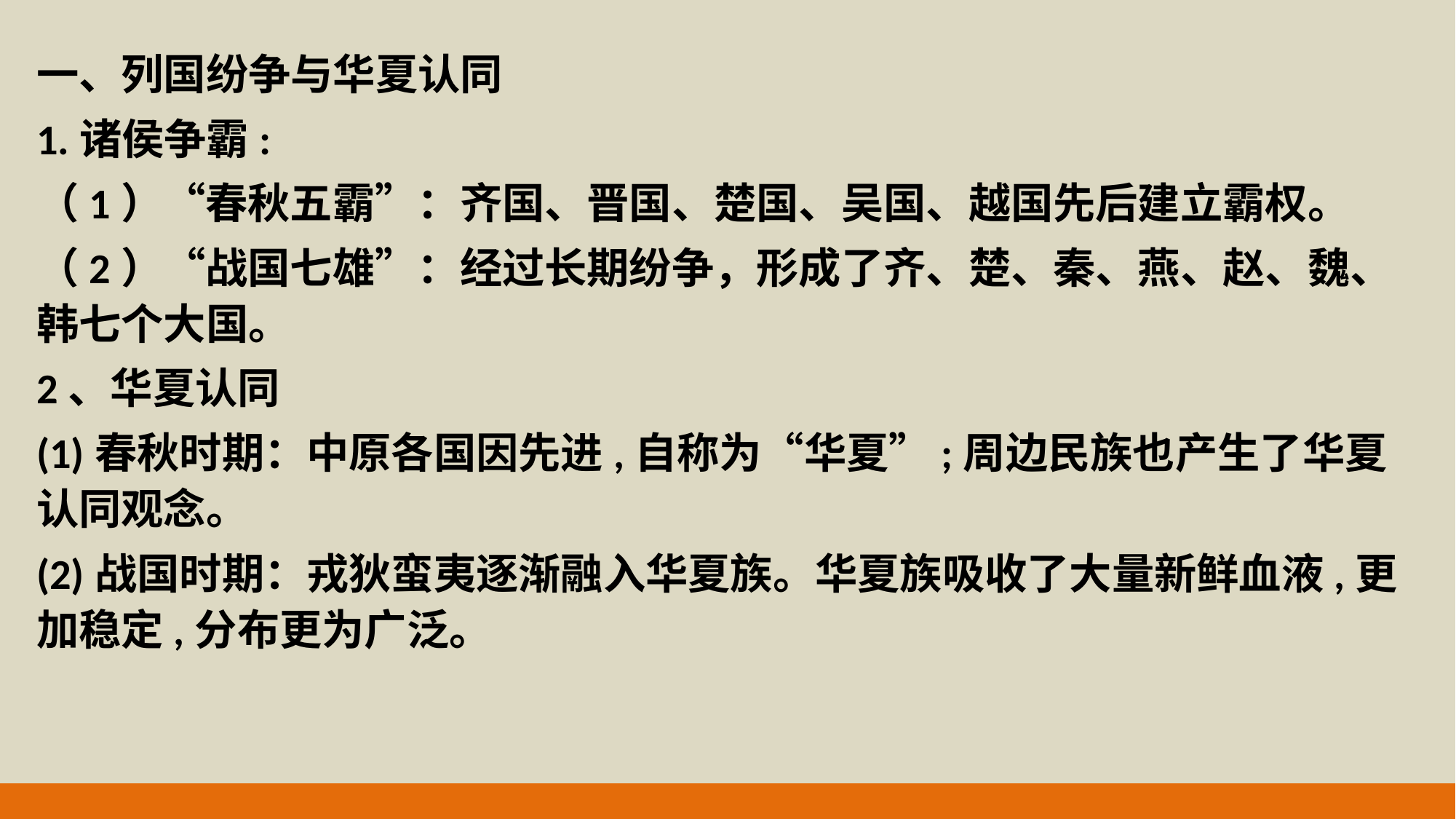

一、列国纷争与华夏认同
1.诸侯争霸:
（1）“春秋五霸”：齐国、晋国、楚国、吴国、越国先后建立霸权。
（2）“战国七雄”：经过长期纷争，形成了齐、楚、秦、燕、赵、魏、韩七个大国。
2、华夏认同
(1)春秋时期：中原各国因先进,自称为“华夏”;周边民族也产生了华夏认同观念。
(2)战国时期：戎狄蛮夷逐渐融入华夏族。华夏族吸收了大量新鲜血液,更加稳定,分布更为广泛。